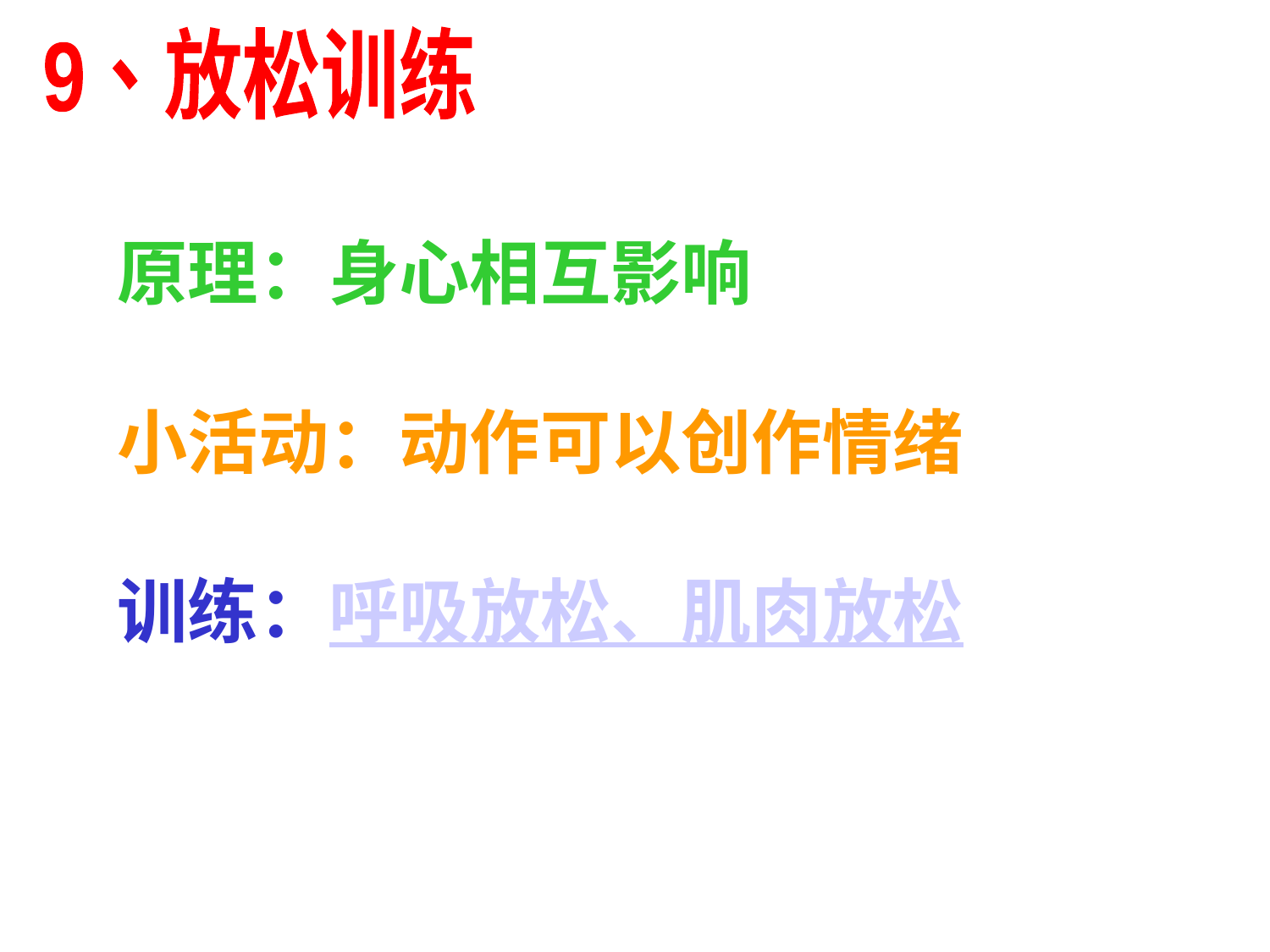

9、放松训练
# 原理：身心相互影响 小活动：动作可以创作情绪 训练：呼吸放松、肌肉放松